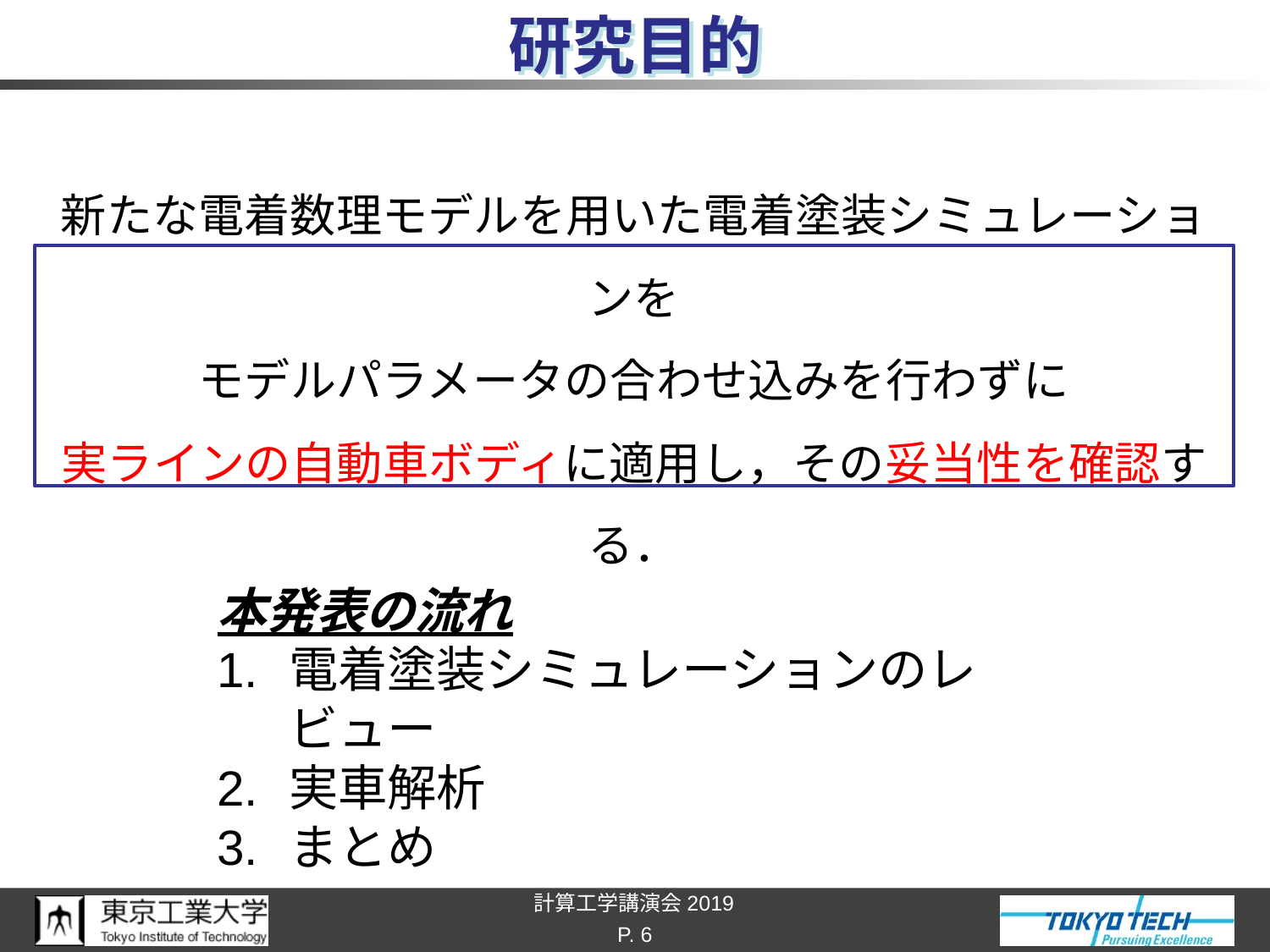

# 研究目的

新たな電着数理モデルを用いた電着塗装シミュレーションを
モデルパラメータの合わせ込みを行わずに
実ラインの自動車ボディに適用し，その妥当性を確認する．
本発表の流れ
電着塗装シミュレーションのレビュー
実車解析
まとめ

P. 6